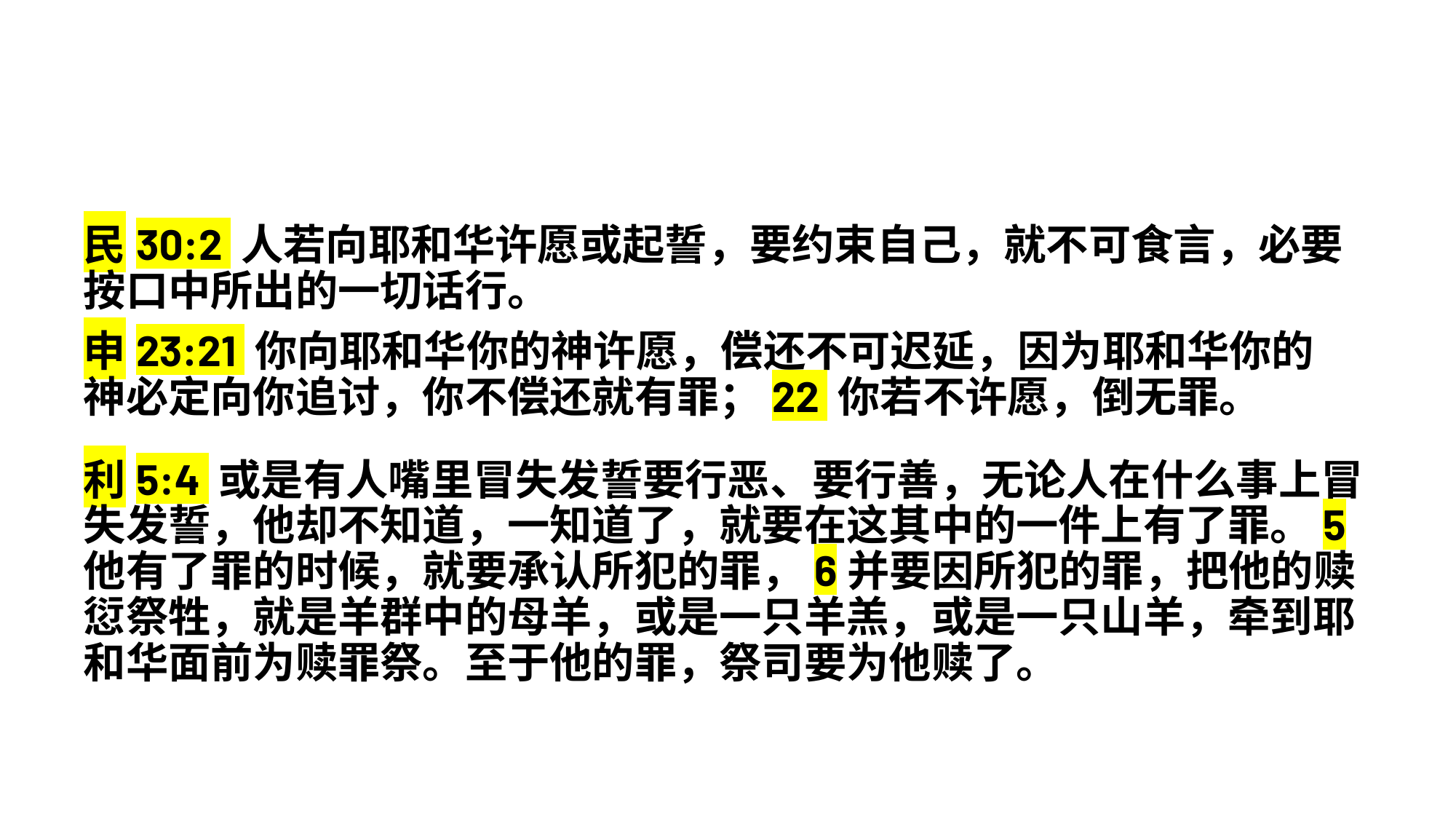

民30:2 人若向耶和华许愿或起誓，要约束自己，就不可食言，必要按口中所出的一切话行。
申23:21 你向耶和华你的神许愿，偿还不可迟延，因为耶和华你的　神必定向你追讨，你不偿还就有罪；22 你若不许愿，倒无罪。

利5:4 或是有人嘴里冒失发誓要行恶、要行善，无论人在什么事上冒失发誓，他却不知道，一知道了，就要在这其中的一件上有了罪。5 他有了罪的时候，就要承认所犯的罪，6并要因所犯的罪，把他的赎愆祭牲，就是羊群中的母羊，或是一只羊羔，或是一只山羊，牵到耶和华面前为赎罪祭。至于他的罪，祭司要为他赎了。